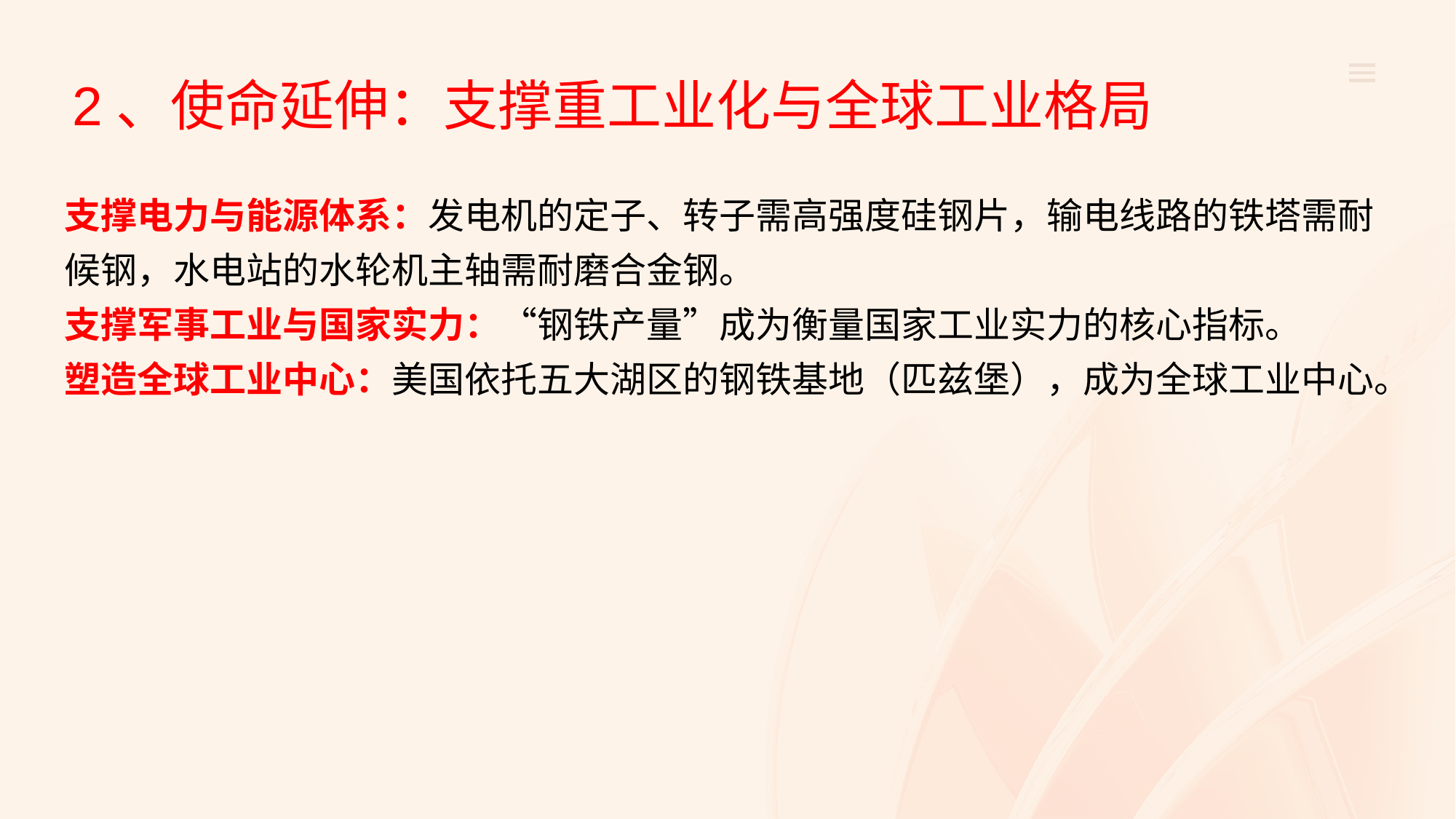

2、使命延伸：支撑重工业化与全球工业格局
支撑电力与能源体系：发电机的定子、转子需高强度硅钢片，输电线路的铁塔需耐候钢，水电站的水轮机主轴需耐磨合金钢。
支撑军事工业与国家实力：“钢铁产量”成为衡量国家工业实力的核心指标。
塑造全球工业中心：美国依托五大湖区的钢铁基地（匹兹堡），成为全球工业中心。